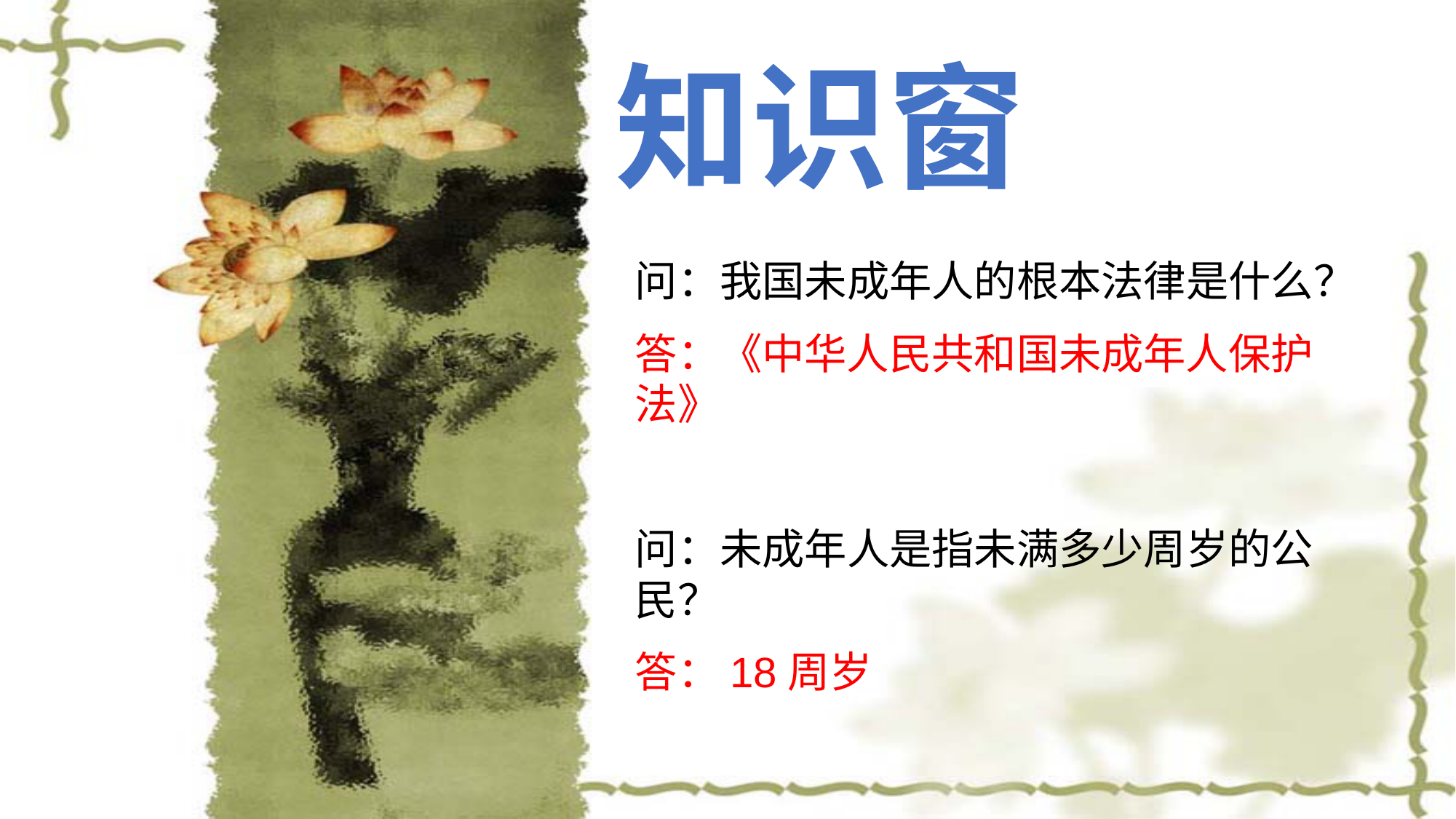

知识窗
问：我国未成年人的根本法律是什么？
答：《中华人民共和国未成年人保护法》

问：未成年人是指未满多少周岁的公民？
答：18周岁